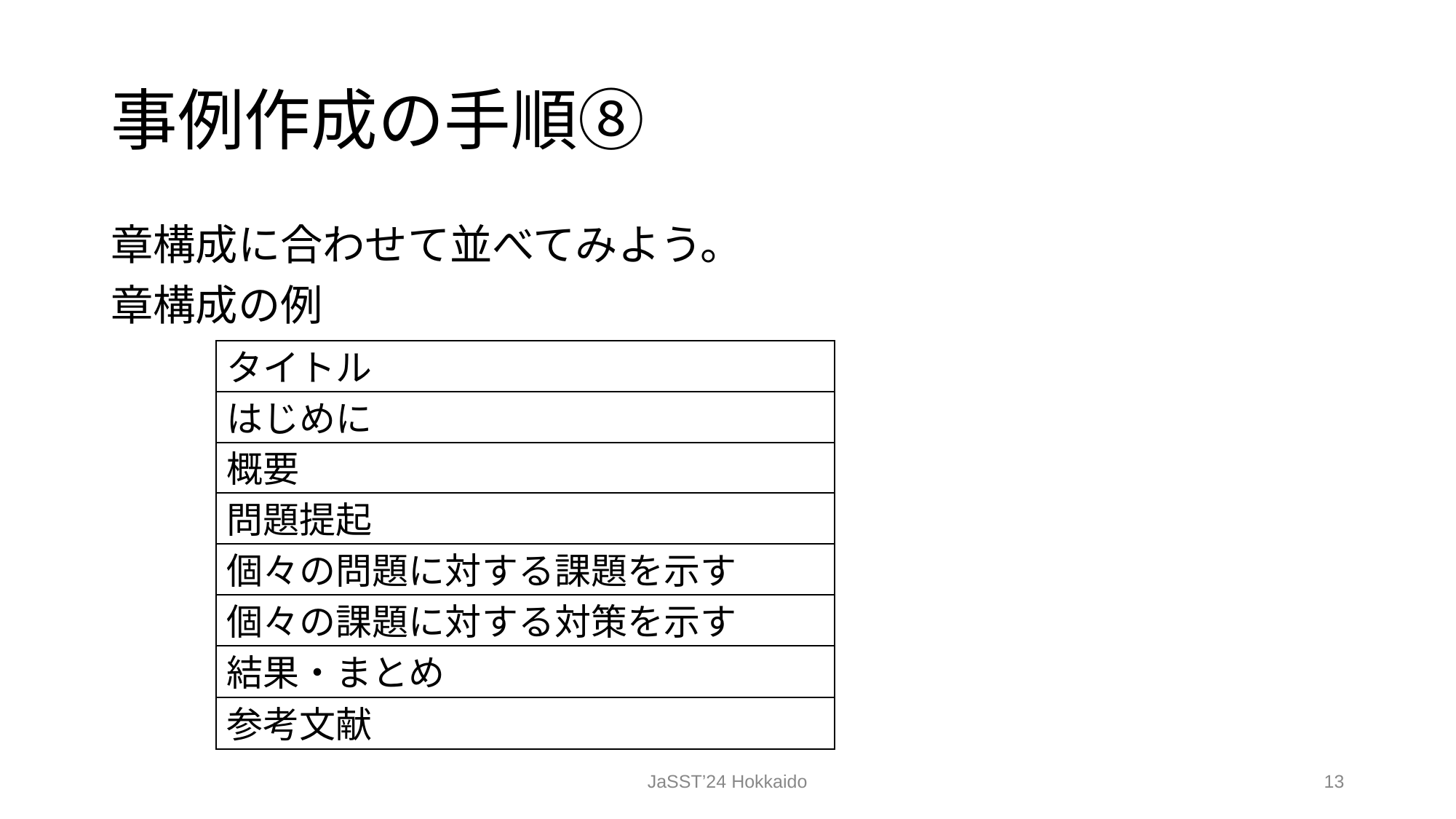

# 事例作成の手順⑧
章構成に合わせて並べてみよう。
章構成の例
タイトル
はじめに
概要
問題提起
個々の問題に対する課題を示す
個々の課題に対する対策を示す
結果・まとめ
参考文献
JaSST’24 Hokkaido
13